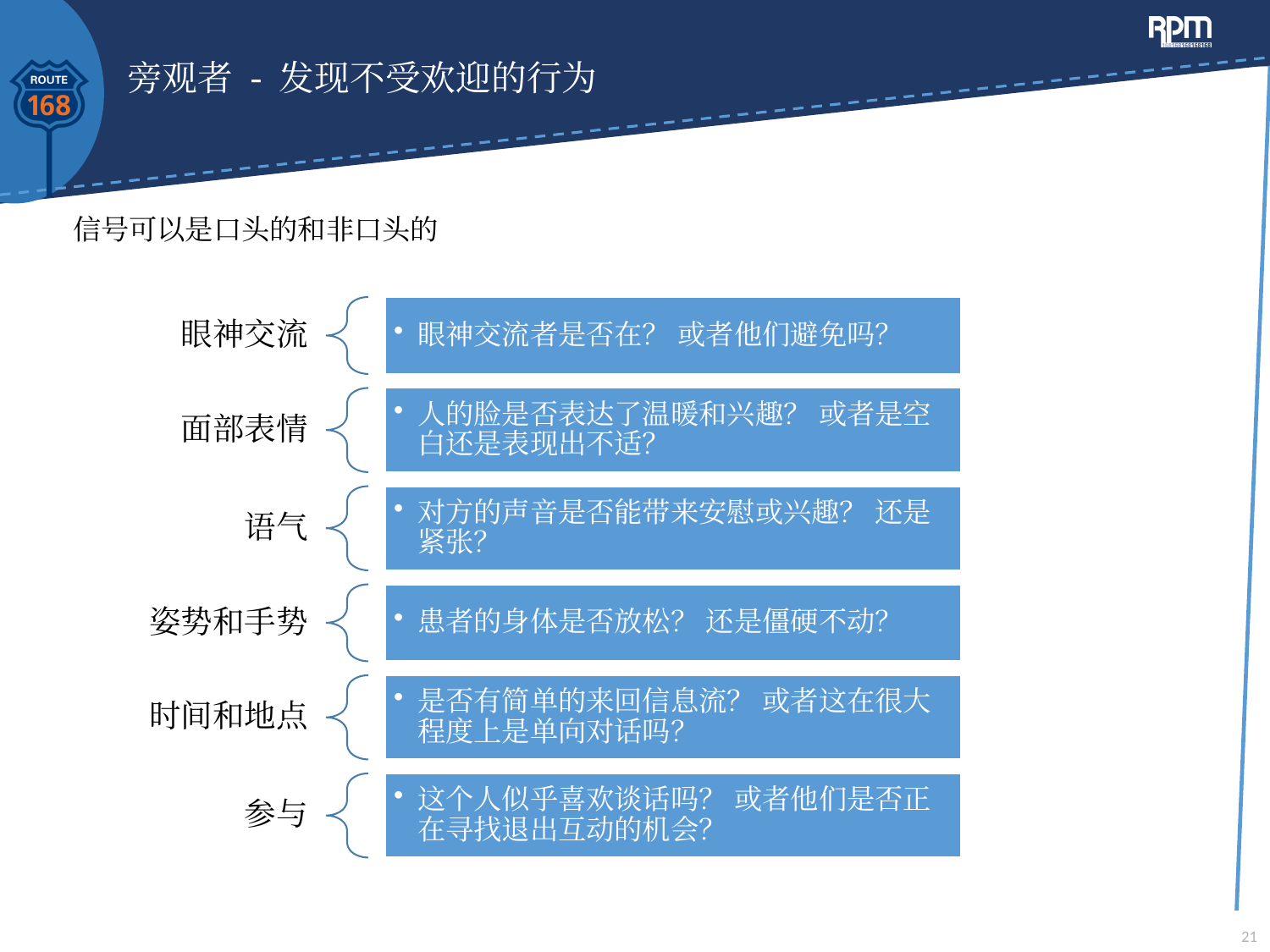

# 旁观者 - 发现不受欢迎的行为
信号可以是口头的和非口头的

眼神交流
眼神交流者是否在？ 或者他们避免吗？
面部表情
人的脸是否表达了温暖和兴趣？ 或者是空白还是表现出不适？
语气
对方的声音是否能带来安慰或兴趣？ 还是紧张？
姿势和手势
患者的身体是否放松？ 还是僵硬不动？
时间和地点
是否有简单的来回信息流？ 或者这在很大程度上是单向对话吗？
参与
这个人似乎喜欢谈话吗？ 或者他们是否正在寻找退出互动的机会？
21